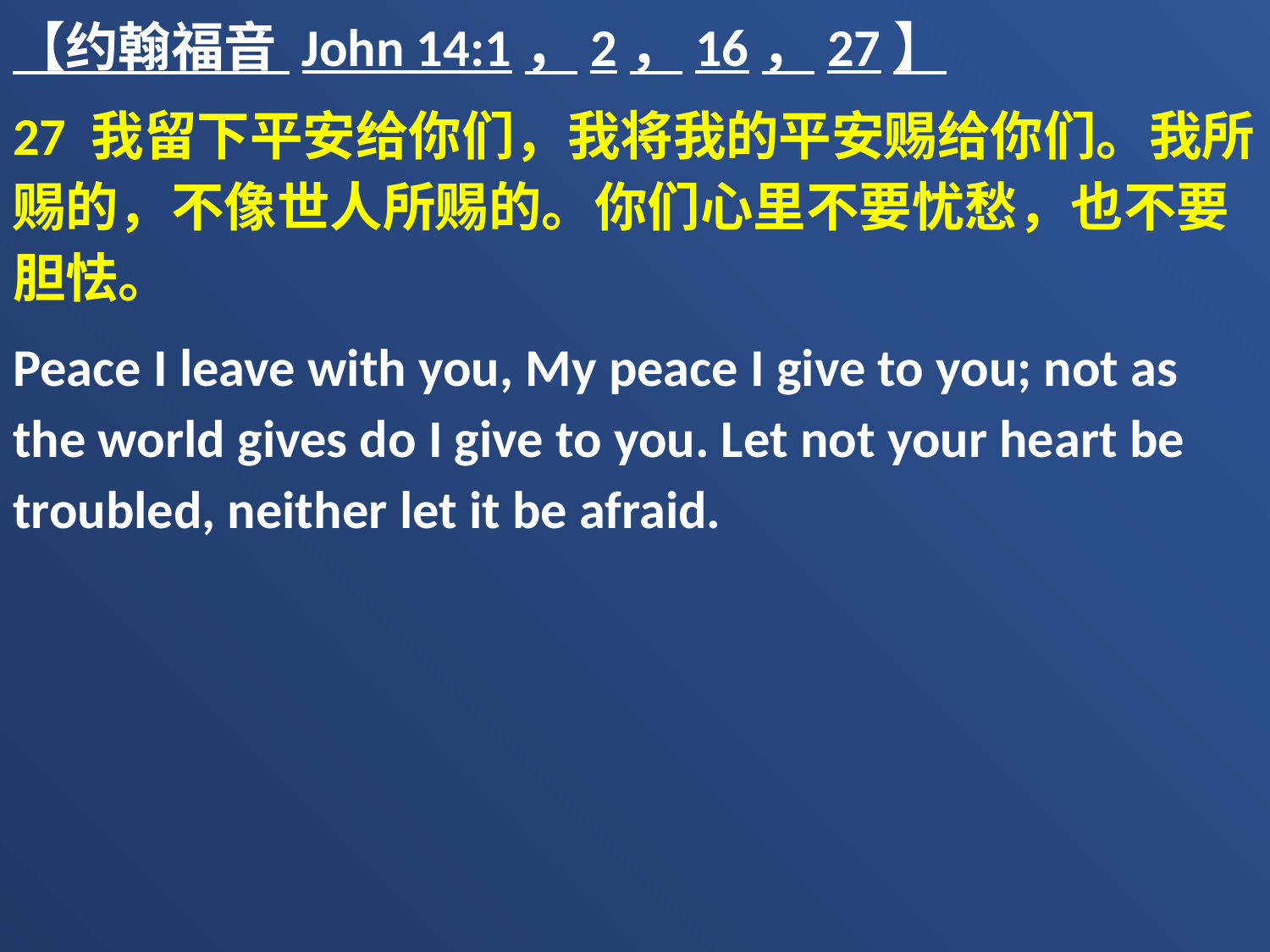

【约翰福音 John 14:1，2，16，27】
27 我留下平安给你们，我将我的平安赐给你们。我所赐的，不像世人所赐的。你们心里不要忧愁，也不要胆怯。
Peace I leave with you, My peace I give to you; not as the world gives do I give to you. Let not your heart be troubled, neither let it be afraid.